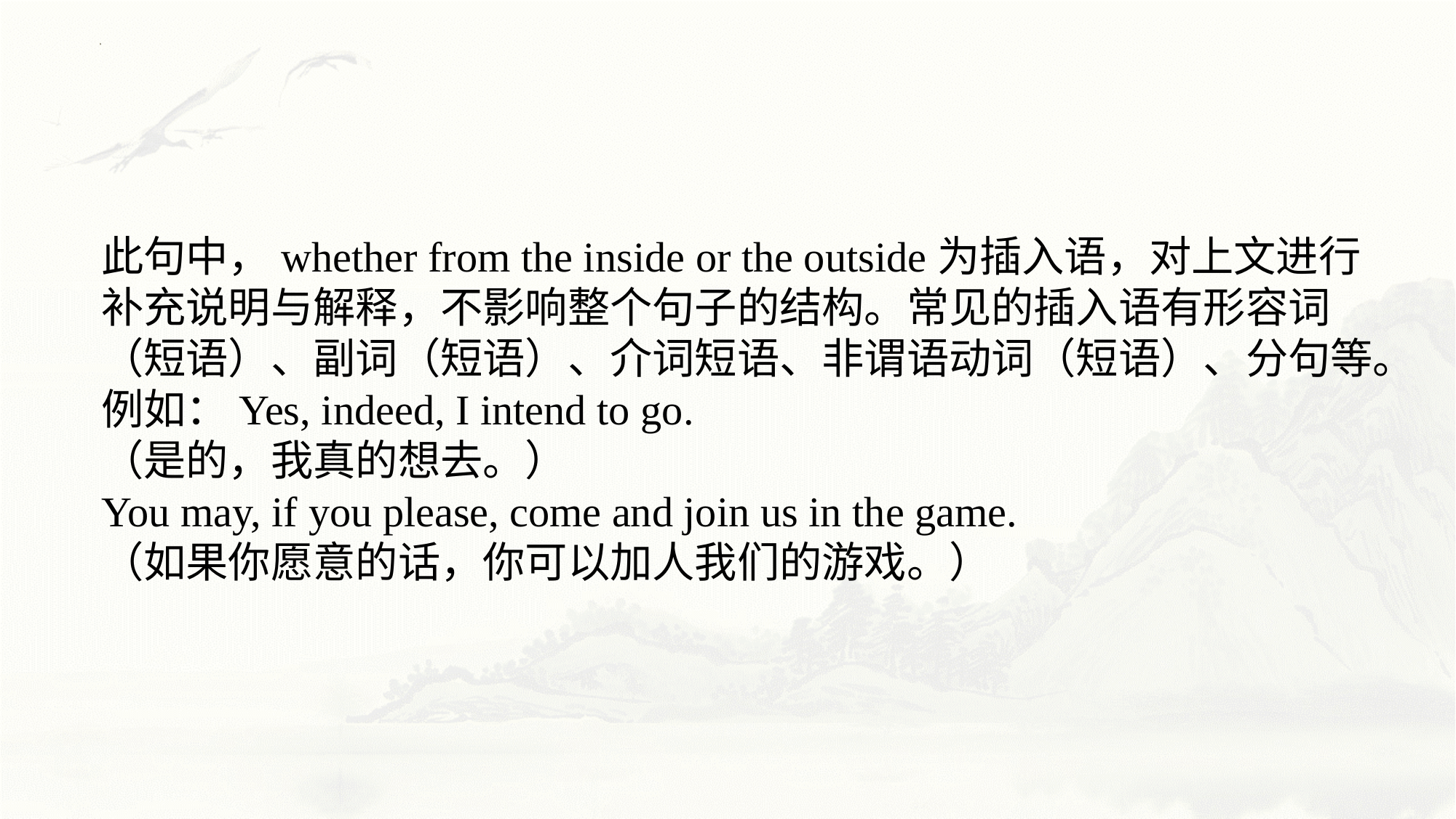

此句中，whether from the inside or the outside为插入语，对上文进行补充说明与解释，不影响整个句子的结构。常见的插入语有形容词（短语）、副词（短语）、介词短语、非谓语动词（短语）、分句等。
例如：Yes, indeed, I intend to go.
（是的，我真的想去。）
You may, if you please, come and join us in the game.
（如果你愿意的话，你可以加人我们的游戏。）